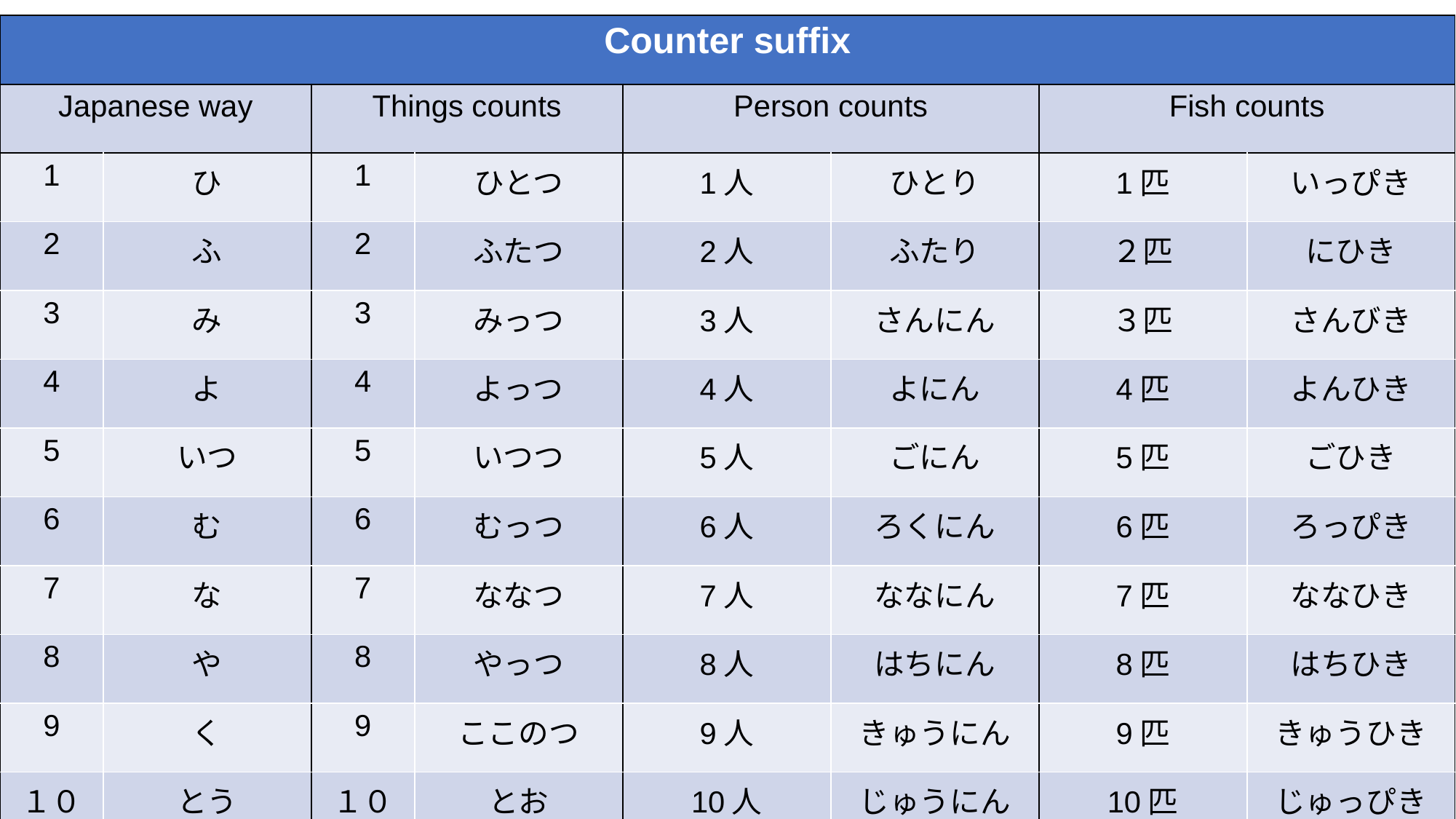

#
| Counter suffix |  |  |  |  |  |  |  |
| --- | --- | --- | --- | --- | --- | --- | --- |
| Japanese way |  | Things counts |  | Person counts |  | Fish counts |  |
| 1 | ひ | 1 | ひとつ | 1人 | ひとり | 1匹 | いっぴき |
| 2 | ふ | 2 | ふたつ | 2人 | ふたり | ２匹 | にひき |
| 3 | み | 3 | みっつ | 3人 | さんにん | ３匹 | さんびき |
| 4 | よ | 4 | よっつ | 4人 | よにん | 4匹 | よんひき |
| 5 | いつ | 5 | いつつ | 5人 | ごにん | 5匹 | ごひき |
| 6 | む | 6 | むっつ | 6人 | ろくにん | 6匹 | ろっぴき |
| 7 | な | 7 | ななつ | 7人 | ななにん | 7匹 | ななひき |
| 8 | や | 8 | やっつ | 8人 | はちにん | 8匹 | はちひき |
| 9 | く | 9 | ここのつ | 9人 | きゅうにん | 9匹 | きゅうひき |
| １０ | とう | １０ | とお | 10人 | じゅうにん | 10匹 | じゅっぴき |
|  |  | いくつ | いくつ | なんにん | なんにん | なんびき | なんびき |